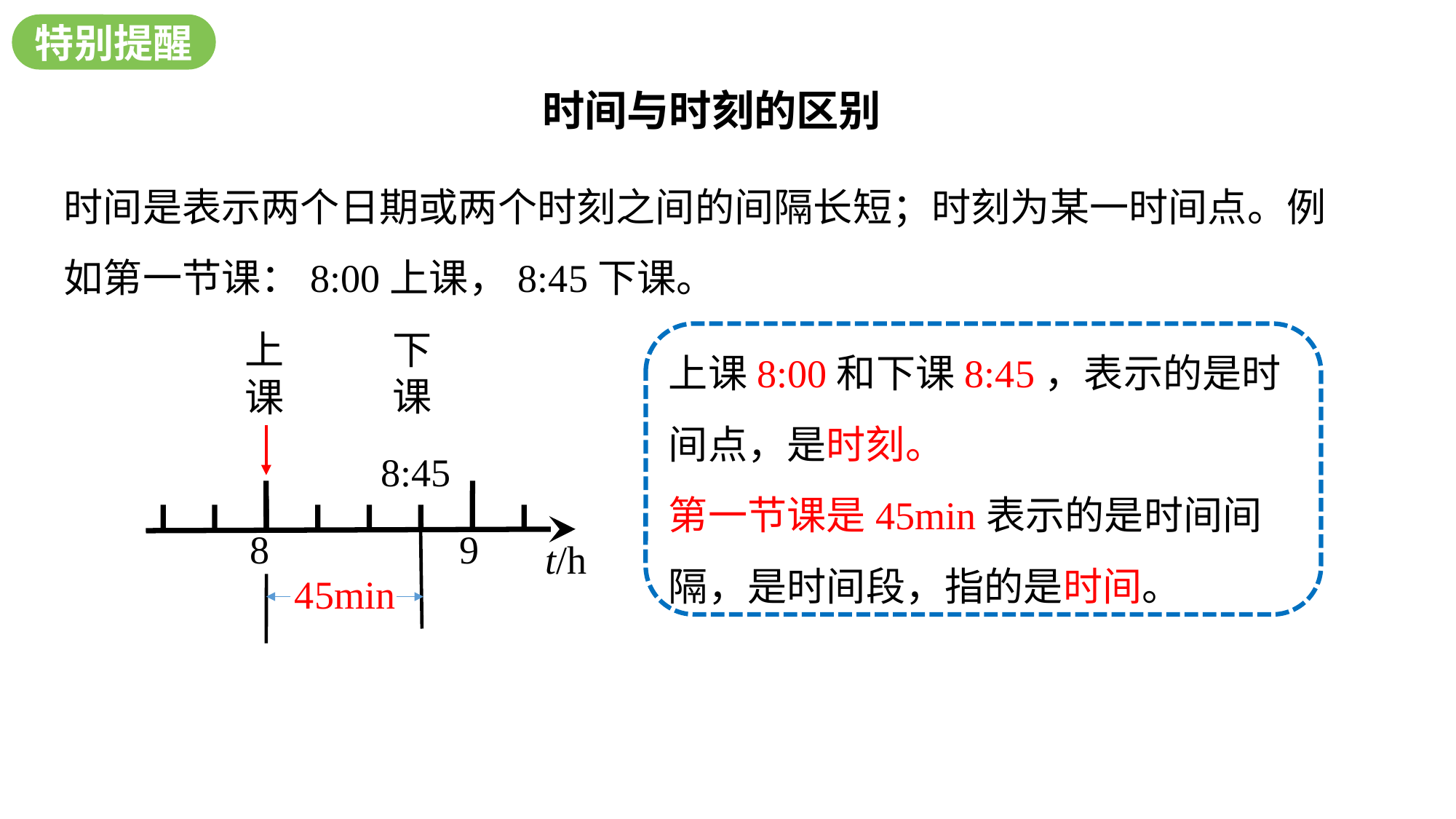

新知探究
特别提醒
时间与时刻的区别
时间是表示两个日期或两个时刻之间的间隔长短；时刻为某一时间点。例如第一节课：8:00上课，8:45下课。
下课
上课

8
9
t/h

45min
上课8:00和下课8:45，表示的是时间点，是时刻。
第一节课是45min表示的是时间间隔，是时间段，指的是时间。

8:45